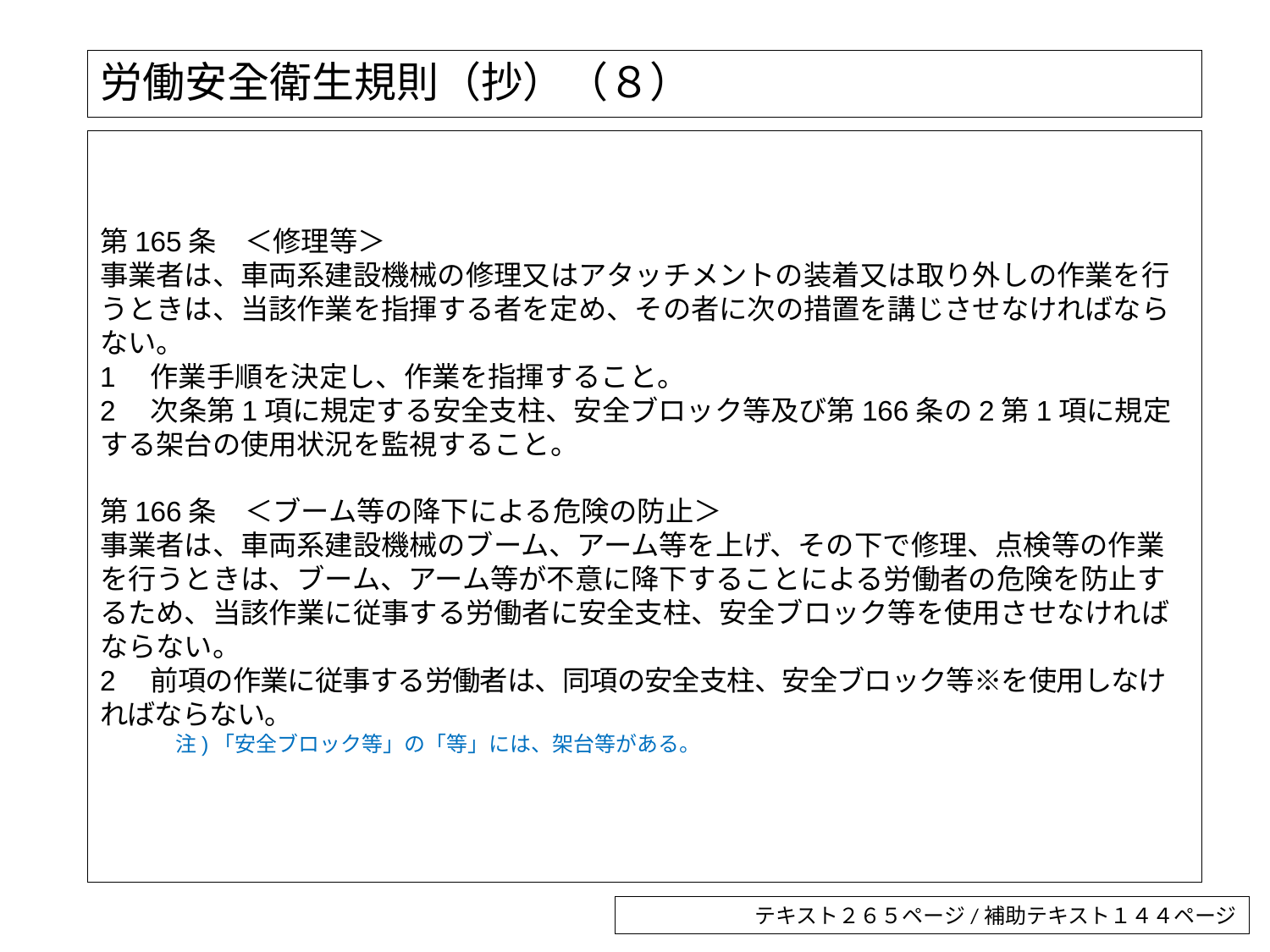

# 労働安全衛生規則（抄）（８）
第165条　＜修理等＞
事業者は、車両系建設機械の修理又はアタッチメントの装着又は取り外しの作業を行うときは、当該作業を指揮する者を定め、その者に次の措置を講じさせなければならない。
1　作業手順を決定し、作業を指揮すること。
2　次条第1項に規定する安全支柱、安全ブロック等及び第166条の2第1項に規定する架台の使用状況を監視すること。

第166条　＜ブーム等の降下による危険の防止＞
事業者は、車両系建設機械のブーム、アーム等を上げ、その下で修理、点検等の作業を行うときは、ブーム、アーム等が不意に降下することによる労働者の危険を防止するため、当該作業に従事する労働者に安全支柱、安全ブロック等を使用させなければならない。
2　前項の作業に従事する労働者は、同項の安全支柱、安全ブロック等※を使用しなければならない。
注)「安全ブロック等」の「等」には、架台等がある。

テキスト２６５ページ/補助テキスト１４４ページ